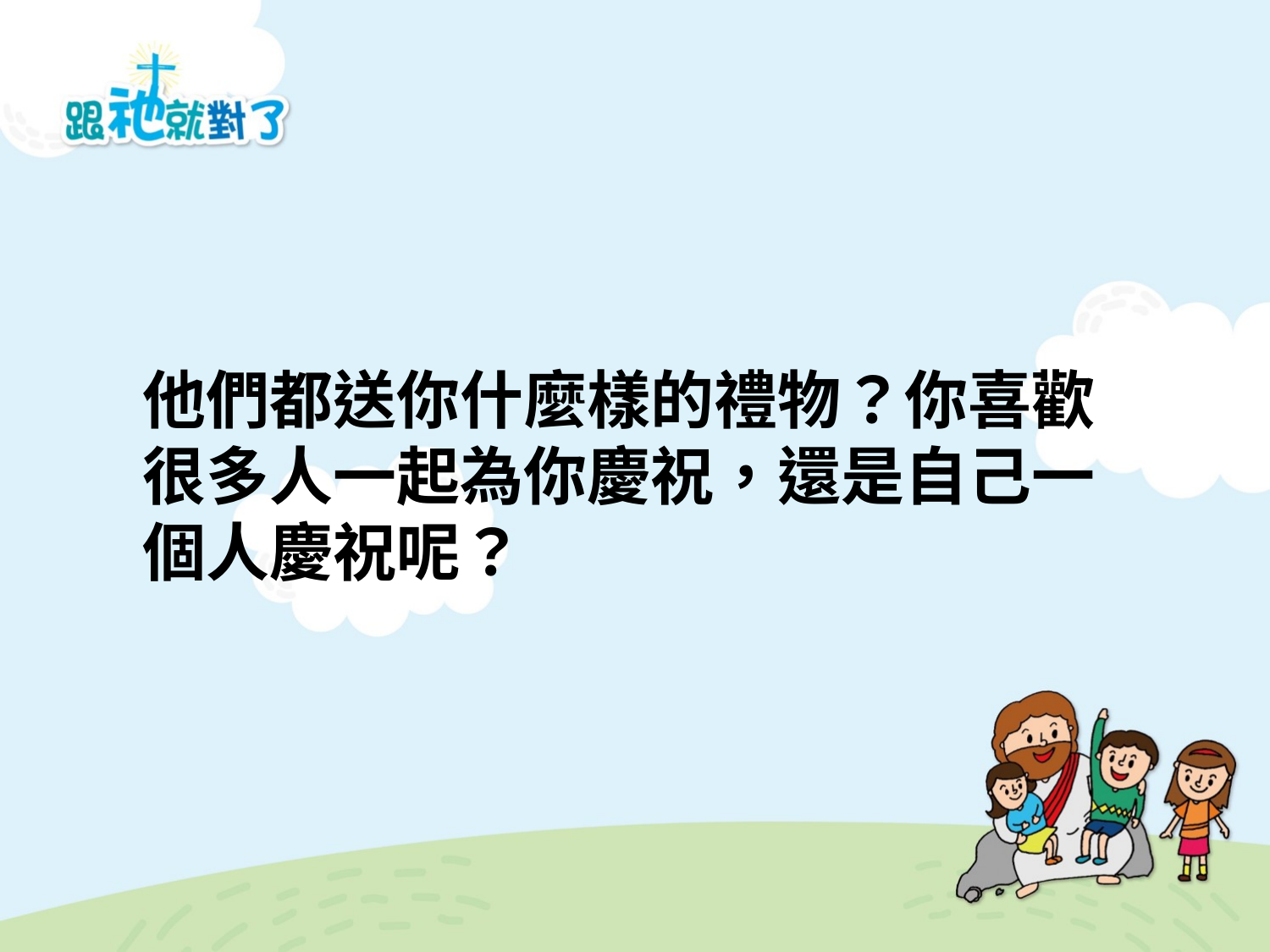

他們都送你什麼樣的禮物？你喜歡很多人一起為你慶祝，還是自己一個人慶祝呢？